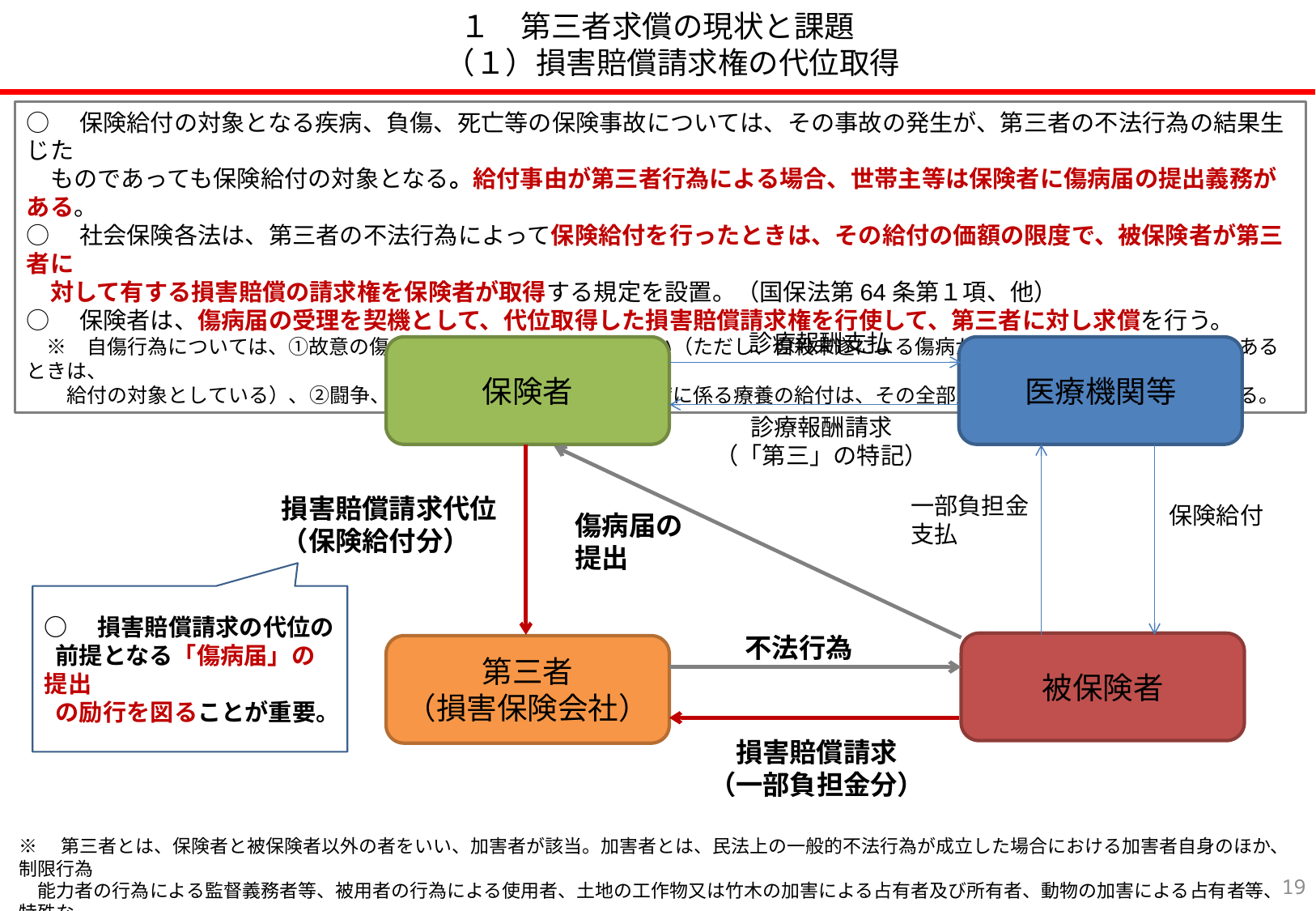

# １　第三者求償の現状と課題 　（１）損害賠償請求権の代位取得
○　保険給付の対象となる疾病、負傷、死亡等の保険事故については、その事故の発生が、第三者の不法行為の結果生じた
　ものであっても保険給付の対象となる。給付事由が第三者行為による場合、世帯主等は保険者に傷病届の提出義務がある。
○　社会保険各法は、第三者の不法行為によって保険給付を行ったときは、その給付の価額の限度で、被保険者が第三者に
　対して有する損害賠償の請求権を保険者が取得する規定を設置。（国保法第64条第１項、他）
○　保険者は、傷病届の受理を契機として、代位取得した損害賠償請求権を行使して、第三者に対し求償を行う。
　※　自傷行為については、①故意の傷病に係る療養の給付は行わない（ただし、自殺未遂による傷病が精神疾患等に起因するものであるときは、
　　給付の対象としている）、②闘争、泥酔、著しい不行跡による傷病に係る療養の給付は、その全部又は一部を行わないことができる。
診療報酬支払
保険者
医療機関等
一部負担金
支払
保険給付
被保険者
第三者
（損害保険会社）
不法行為
損害賠償請求代位
（保険給付分）
損害賠償請求
（一部負担金分）
診療報酬請求
（「第三」の特記）
傷病届の
提出
○　損害賠償請求の代位の
 前提となる「傷病届」の提出
 の励行を図ることが重要。
※　第三者とは、保険者と被保険者以外の者をいい、加害者が該当。加害者とは、民法上の一般的不法行為が成立した場合における加害者自身のほか、制限行為
　能力者の行為による監督義務者等、被用者の行為による使用者、土地の工作物又は竹木の加害による占有者及び所有者、動物の加害による占有者等、特殊な
　不法行為による責任を負う者も含まれる。加害者と被害者が親族関係にある場合の交通事故（親族間事故）についても、求償することができる。
19